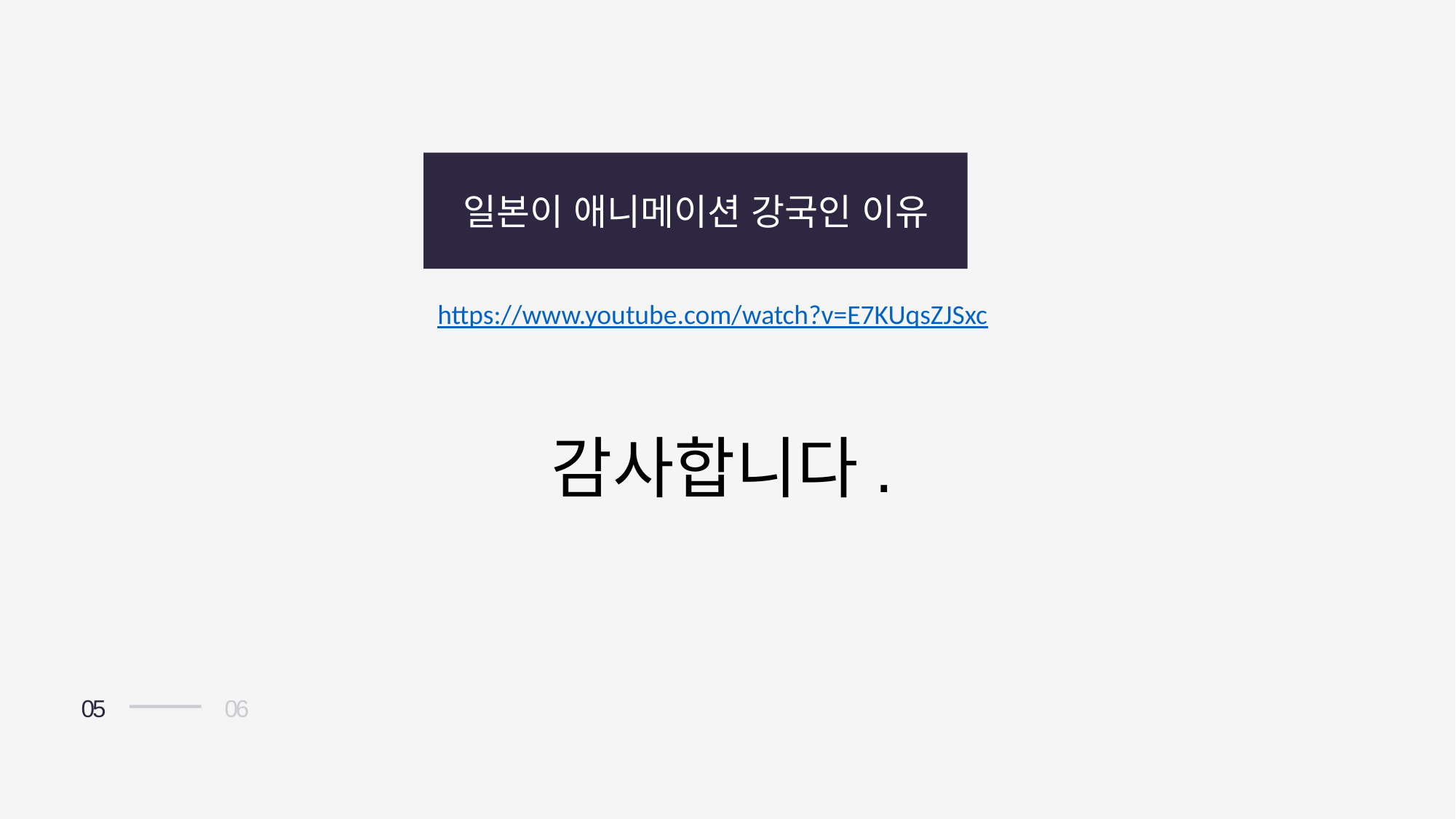

일본이 애니메이션 강국인 이유
https://www.youtube.com/watch?v=E7KUqsZJSxc
감사합니다.
05
06